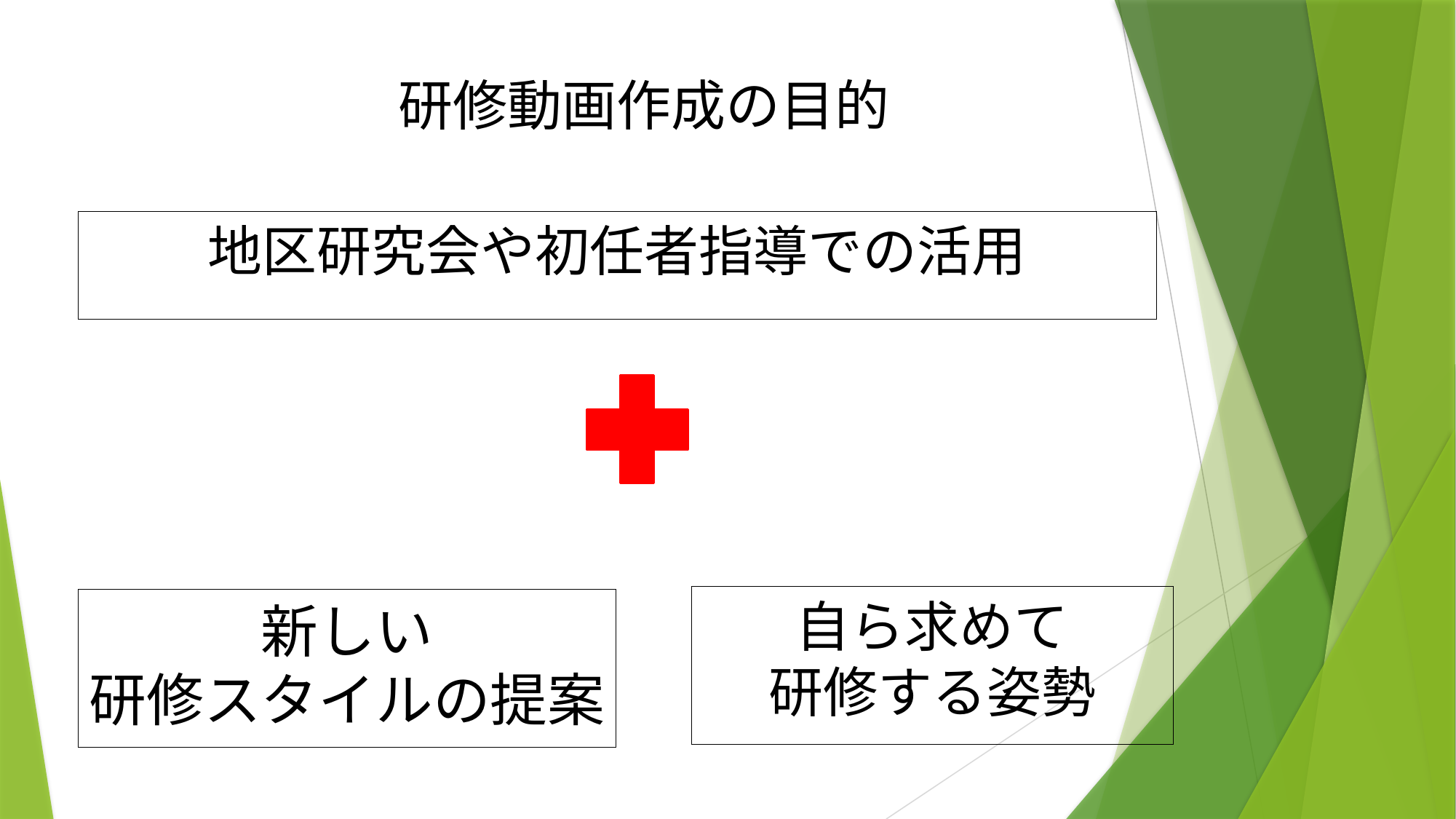

# 研修動画作成の目的
地区研究会や初任者指導での活用

自ら求めて
研修する姿勢
新しい
研修スタイルの提案